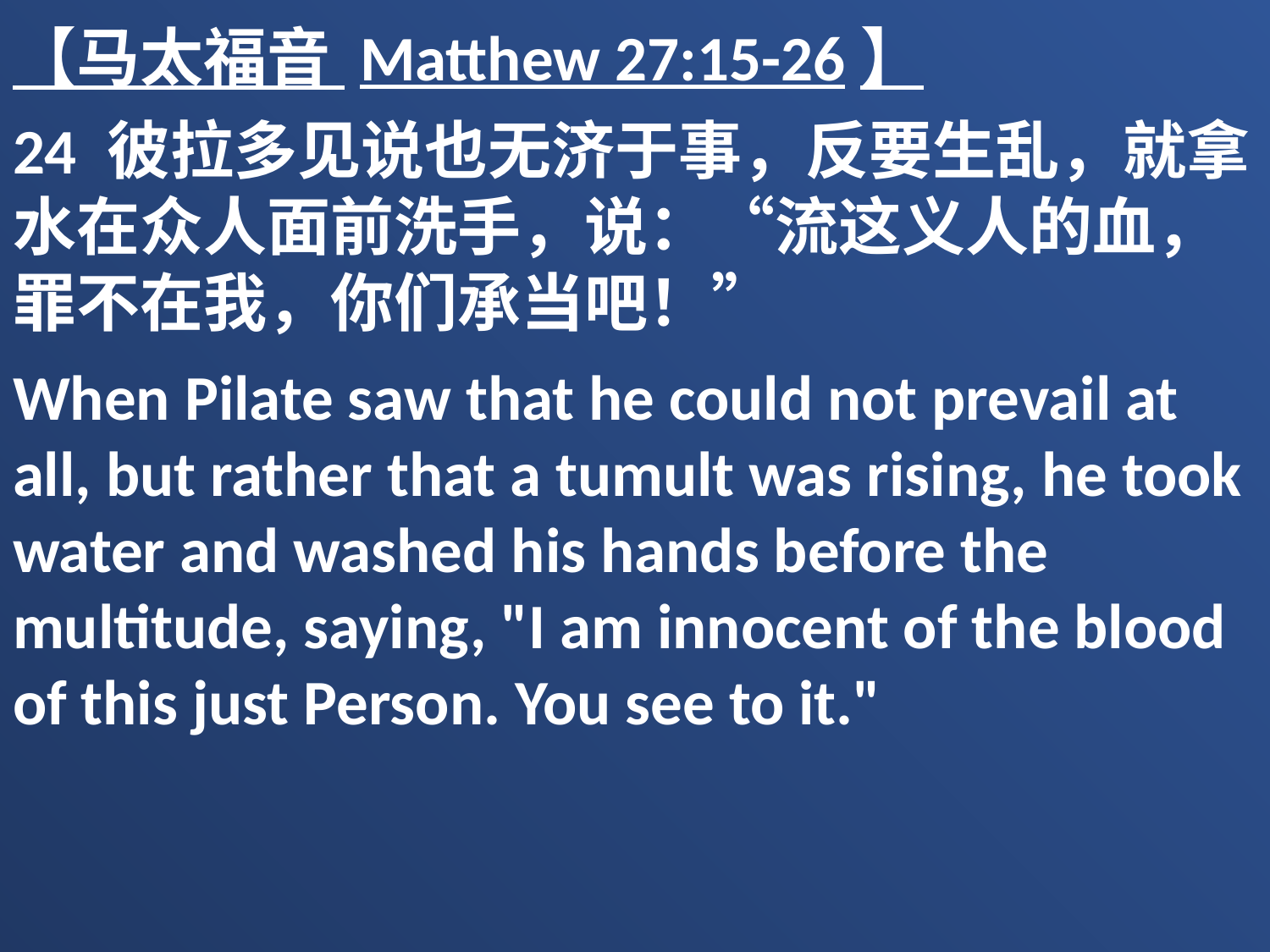

【马太福音 Matthew 27:15-26】
24 彼拉多见说也无济于事，反要生乱，就拿水在众人面前洗手，说：“流这义人的血，罪不在我，你们承当吧！”
When Pilate saw that he could not prevail at all, but rather that a tumult was rising, he took water and washed his hands before the multitude, saying, "I am innocent of the blood of this just Person. You see to it."